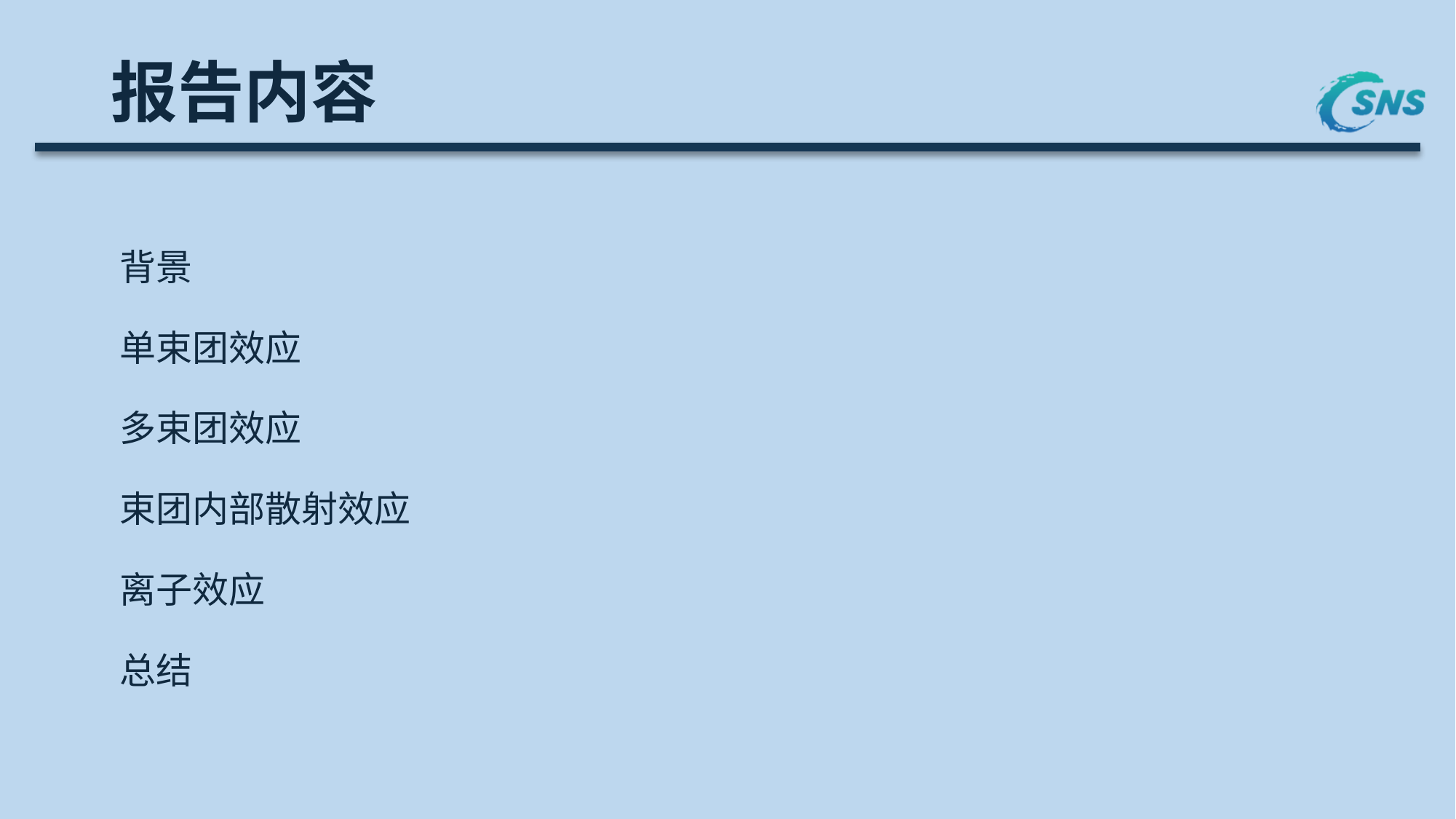

# 报告内容

背景
单束团效应
多束团效应
束团内部散射效应
离子效应
总结